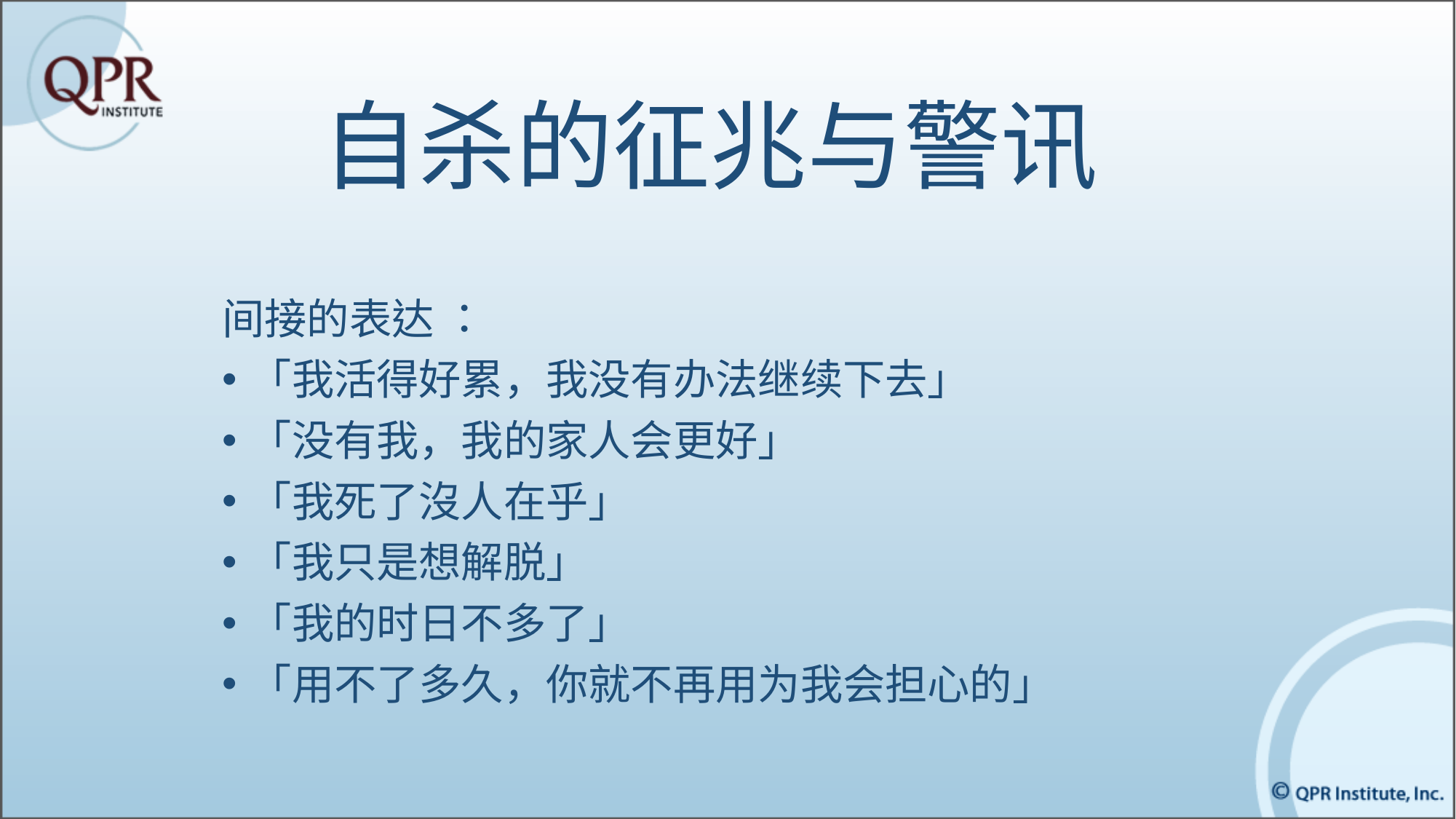

# 自杀的征兆与警讯
间接的表达 ：
「我活得好累，我没有办法继续下去」
「没有我，我的家人会更好」
「我死了沒人在乎」
「我只是想解脱」
「我的时日不多了」
「用不了多久，你就不再用为我会担心的」